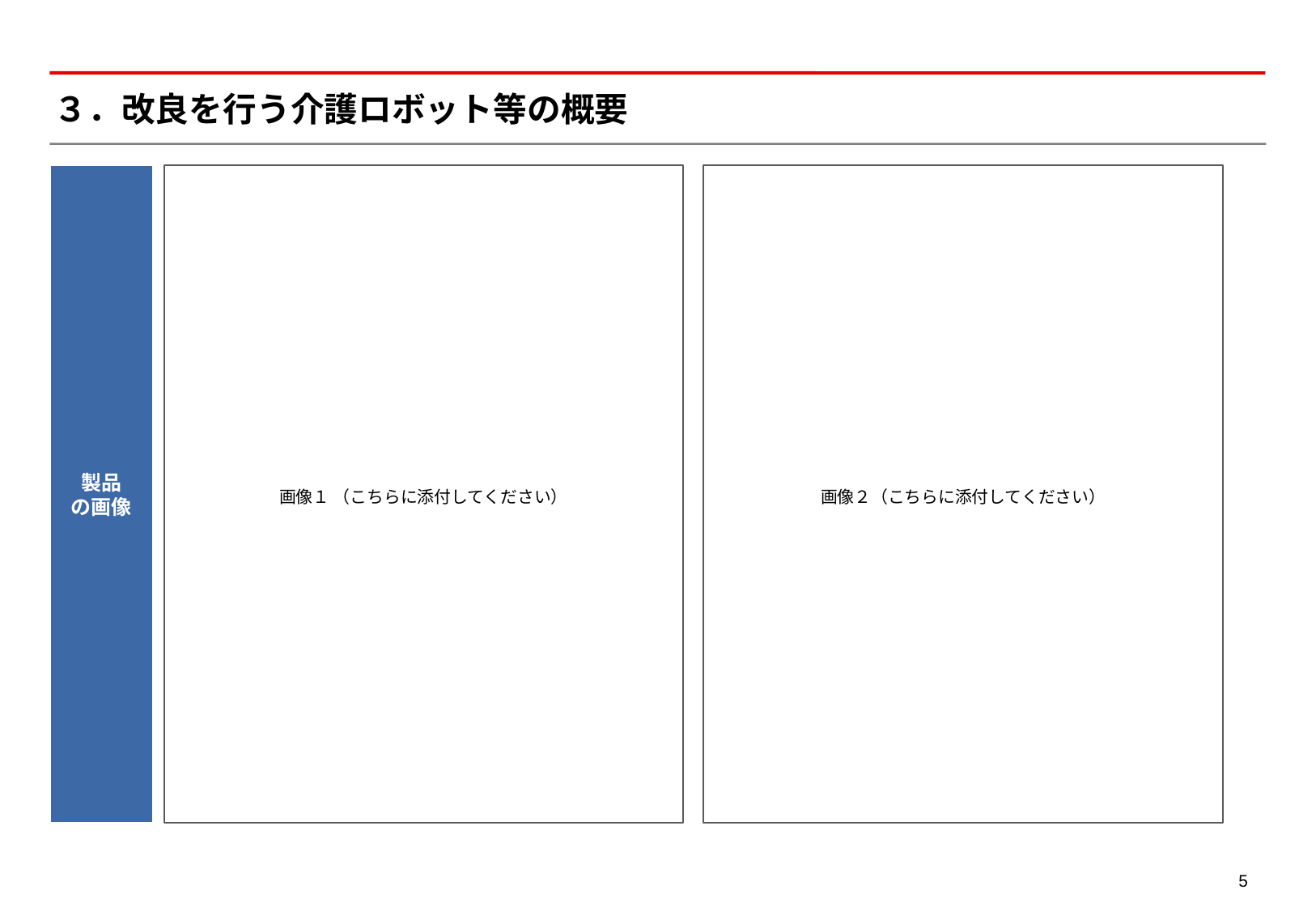

# ３．改良を行う介護ロボット等の概要
製品
の画像
画像１ （こちらに添付してください）
画像２（こちらに添付してください）